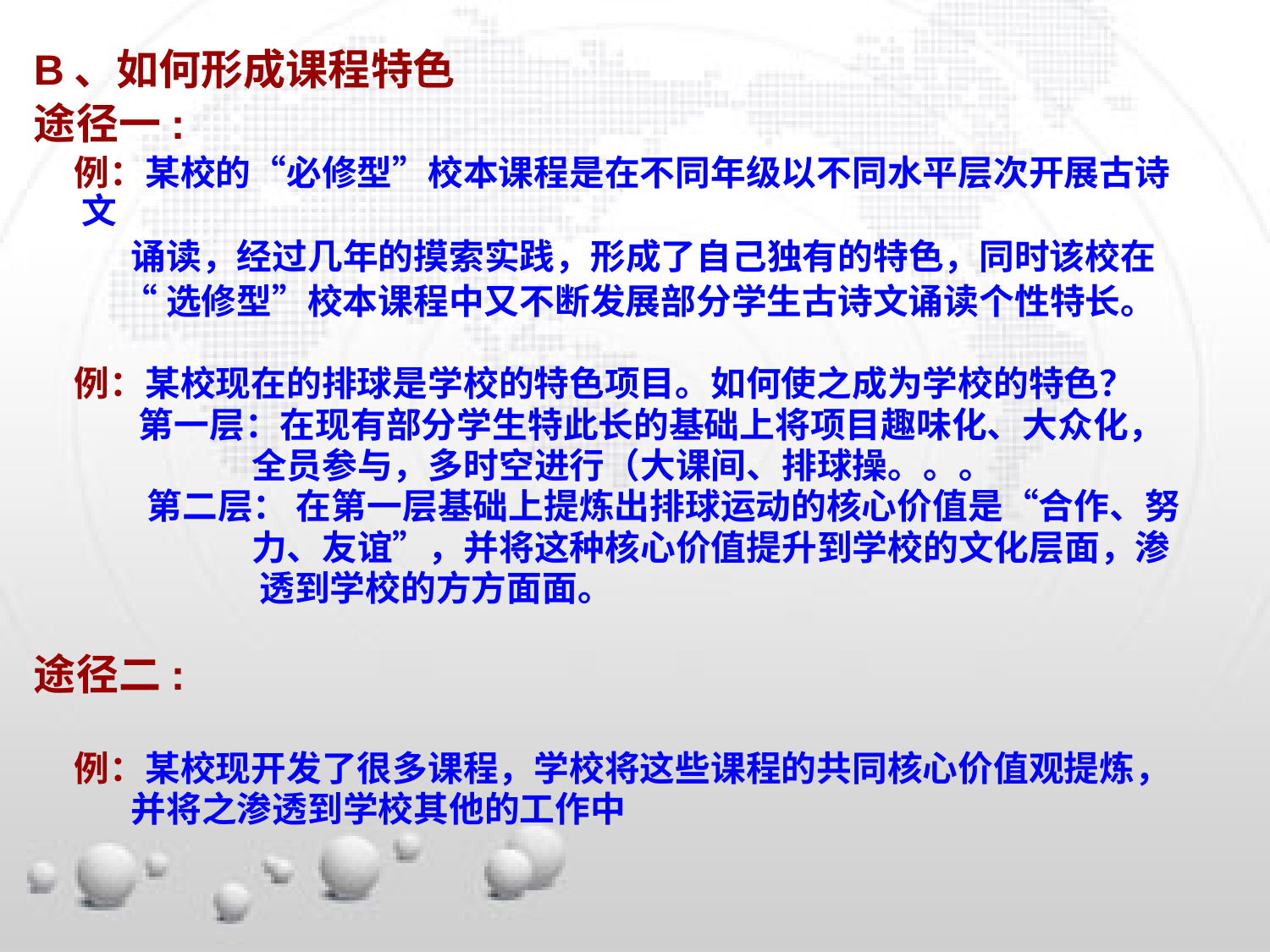

B、如何形成课程特色
途径一:
    例：某校的“必修型”校本课程是在不同年级以不同水平层次开展古诗文
           诵读，经过几年的摸索实践，形成了自己独有的特色，同时该校在
           “选修型”校本课程中又不断发展部分学生古诗文诵读个性特长。

    例：某校现在的排球是学校的特色项目。如何使之成为学校的特色？
            第一层：在现有部分学生特此长的基础上将项目趣味化、大众化，
                          全员参与，多时空进行（大课间、排球操。。。
             第二层： 在第一层基础上提炼出排球运动的核心价值是“合作、努
                          力、友谊”，并将这种核心价值提升到学校的文化层面，渗
                           透到学校的方方面面。

途径二:

    例：某校现开发了很多课程，学校将这些课程的共同核心价值观提炼，
           并将之渗透到学校其他的工作中